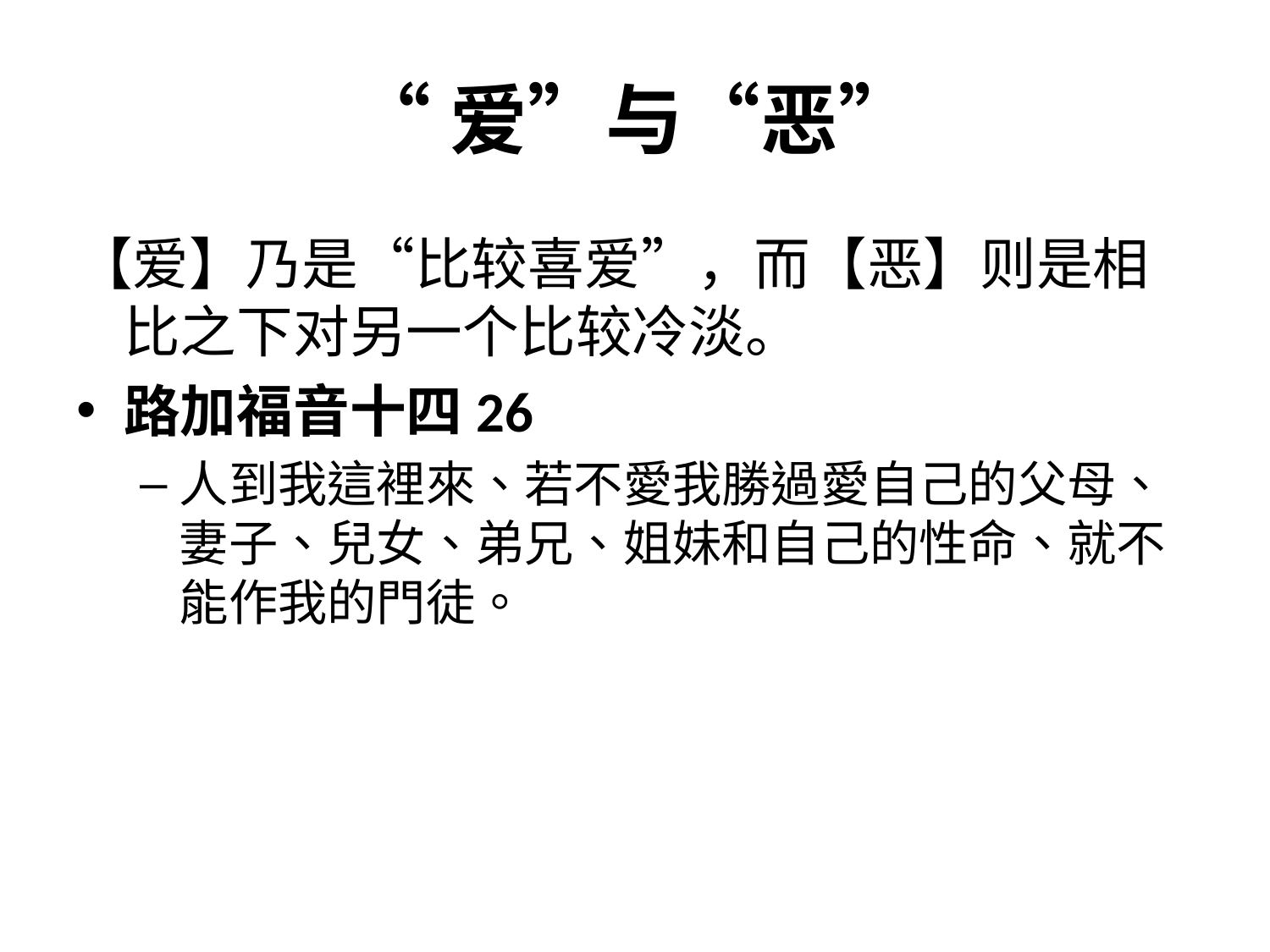

# “爱”与“恶”
【爱】乃是“比较喜爱”，而【恶】则是相比之下对另一个比较冷淡。
路加福音十四26
人到我這裡來、若不愛我勝過愛自己的父母、妻子、兒女、弟兄、姐妹和自己的性命、就不能作我的門徒。